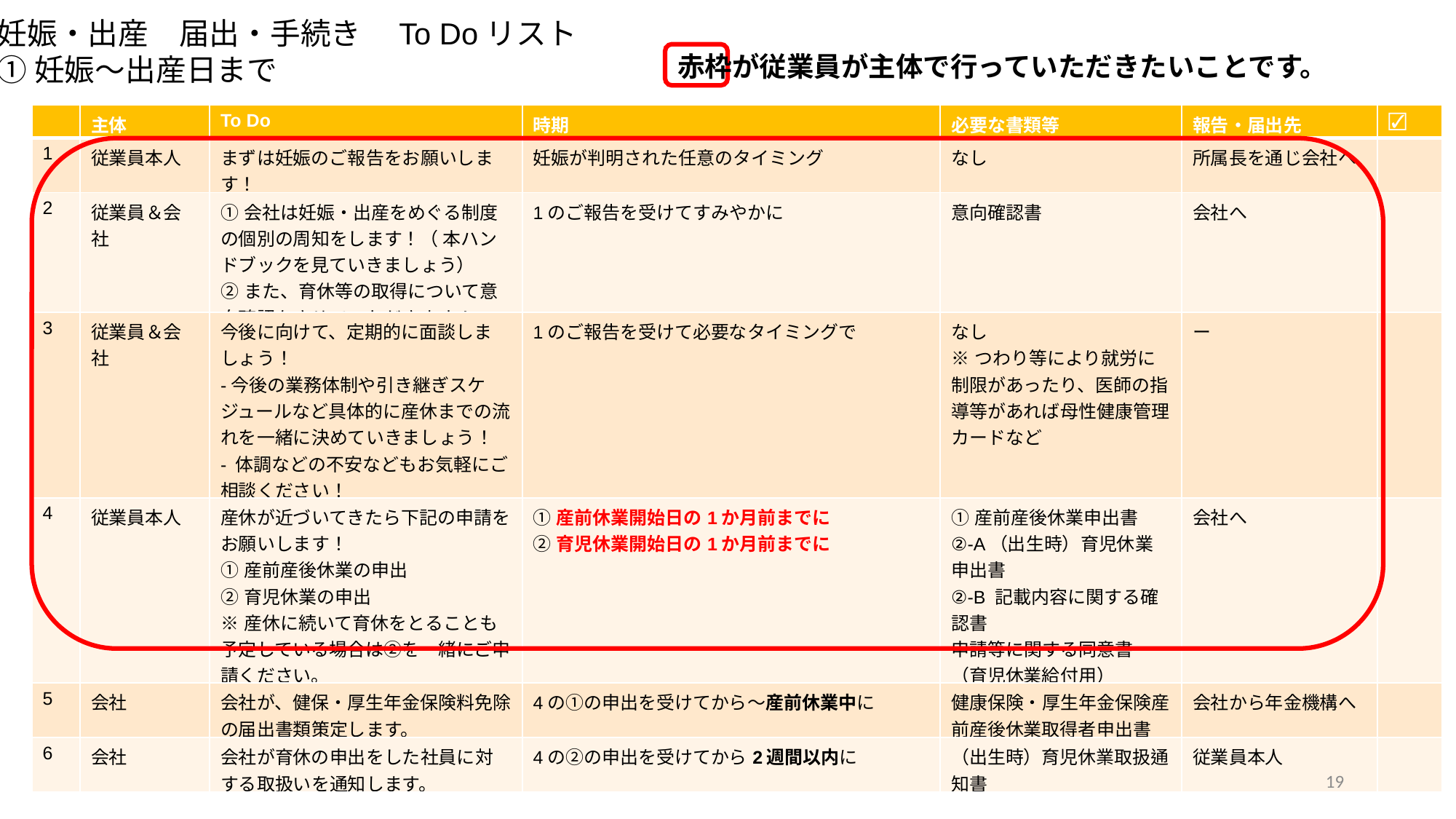

妊娠・出産　届出・手続き　To Doリスト
①妊娠～出産日まで
赤枠が従業員が主体で行っていただきたいことです。

|  | 主体 | To Do | 時期 | 必要な書類等 | 報告・届出先 | ☑ |
| --- | --- | --- | --- | --- | --- | --- |
| 1 | 従業員本人 | まずは妊娠のご報告をお願いします！ | 妊娠が判明された任意のタイミング | なし | 所属長を通じ会社へ |  |
| 2 | 従業員＆会社 | ①会社は妊娠・出産をめぐる制度の個別の周知をします！（ 本ハンドブックを見ていきましょう） ②また、育休等の取得について意向確認をさせていただきます！ | 1のご報告を受けてすみやかに | 意向確認書 | 会社へ |  |
| 3 | 従業員＆会社 | 今後に向けて、定期的に面談しましょう！ -今後の業務体制や引き継ぎスケジュールなど具体的に産休までの流れを一緒に決めていきましょう！ - 体調などの不安などもお気軽にご相談ください！ | 1のご報告を受けて必要なタイミングで | なし ※つわり等により就労に制限があったり、医師の指導等があれば母性健康管理カードなど | ー |  |
| 4 | 従業員本人 | 産休が近づいてきたら下記の申請をお願いします！ ①産前産後休業の申出 ②育児休業の申出 ※産休に続いて育休をとることも予定している場合は②を一緒にご申請ください。 | ①産前休業開始日の1か月前までに ②育児休業開始日の1か月前までに | ①産前産後休業申出書 ②-A（出生時）育児休業申出書 ②-B 記載内容に関する確認書 申請等に関する同意書 （育児休業給付用） | 会社へ |  |
| 5 | 会社 | 会社が、健保・厚生年金保険料免除の届出書類策定します。 | 4の①の申出を受けてから～産前休業中に | 健康保険・厚生年金保険産前産後休業取得者申出書 | 会社から年金機構へ |  |
| 6 | 会社 | 会社が育休の申出をした社員に対する取扱いを通知します。 | 4の②の申出を受けてから2週間以内に | （出生時）育児休業取扱通知書 | 従業員本人 |  |

19